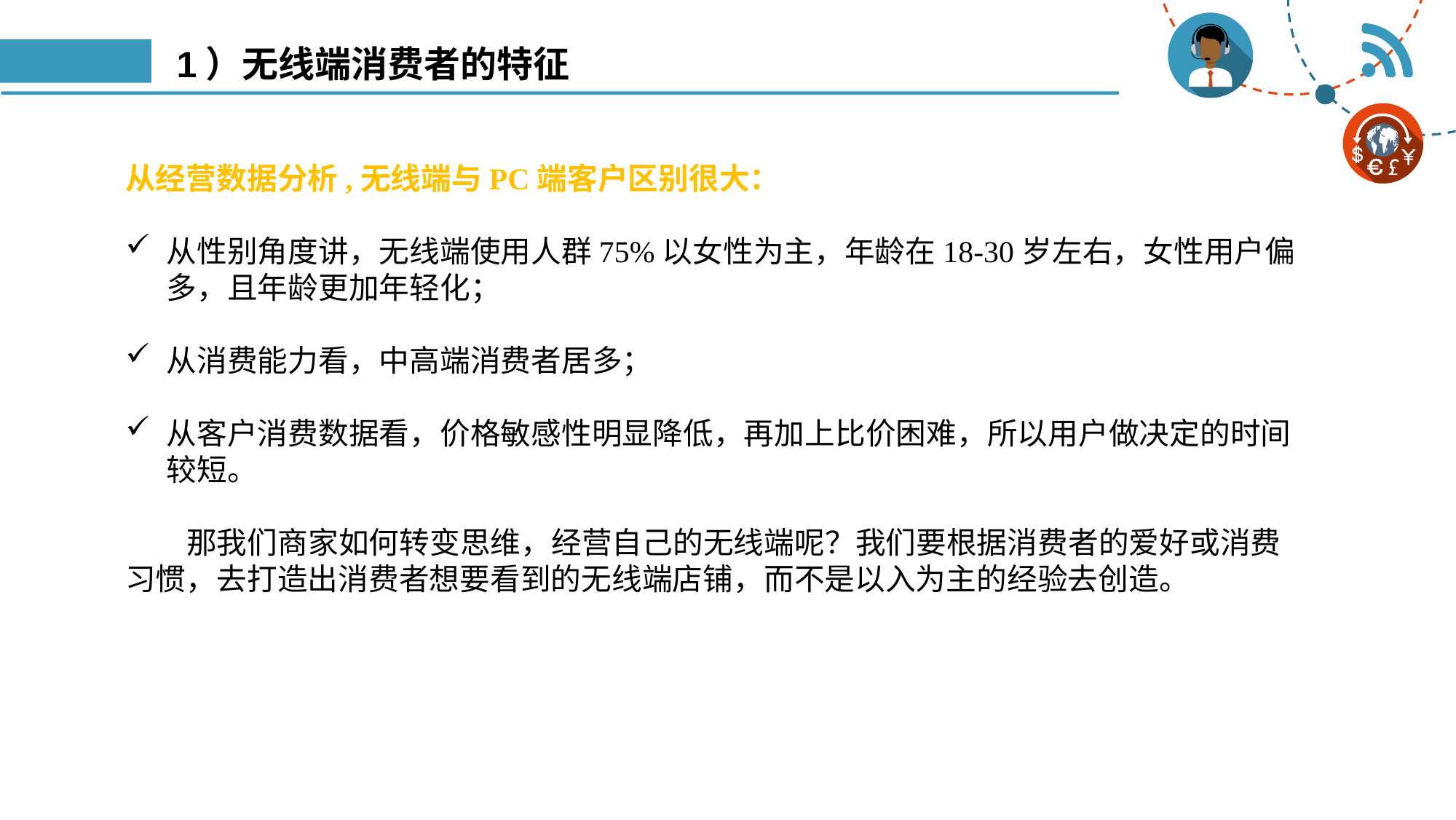

# 1）无线端消费者的特征
从经营数据分析,无线端与PC端客户区别很大：

从性别角度讲，无线端使用人群75%以女性为主，年龄在18-30岁左右，女性用户偏多，且年龄更加年轻化；

从消费能力看，中高端消费者居多；

从客户消费数据看，价格敏感性明显降低，再加上比价困难，所以用户做决定的时间较短。

        那我们商家如何转变思维，经营自己的无线端呢？我们要根据消费者的爱好或消费习惯，去打造出消费者想要看到的无线端店铺，而不是以入为主的经验去创造。